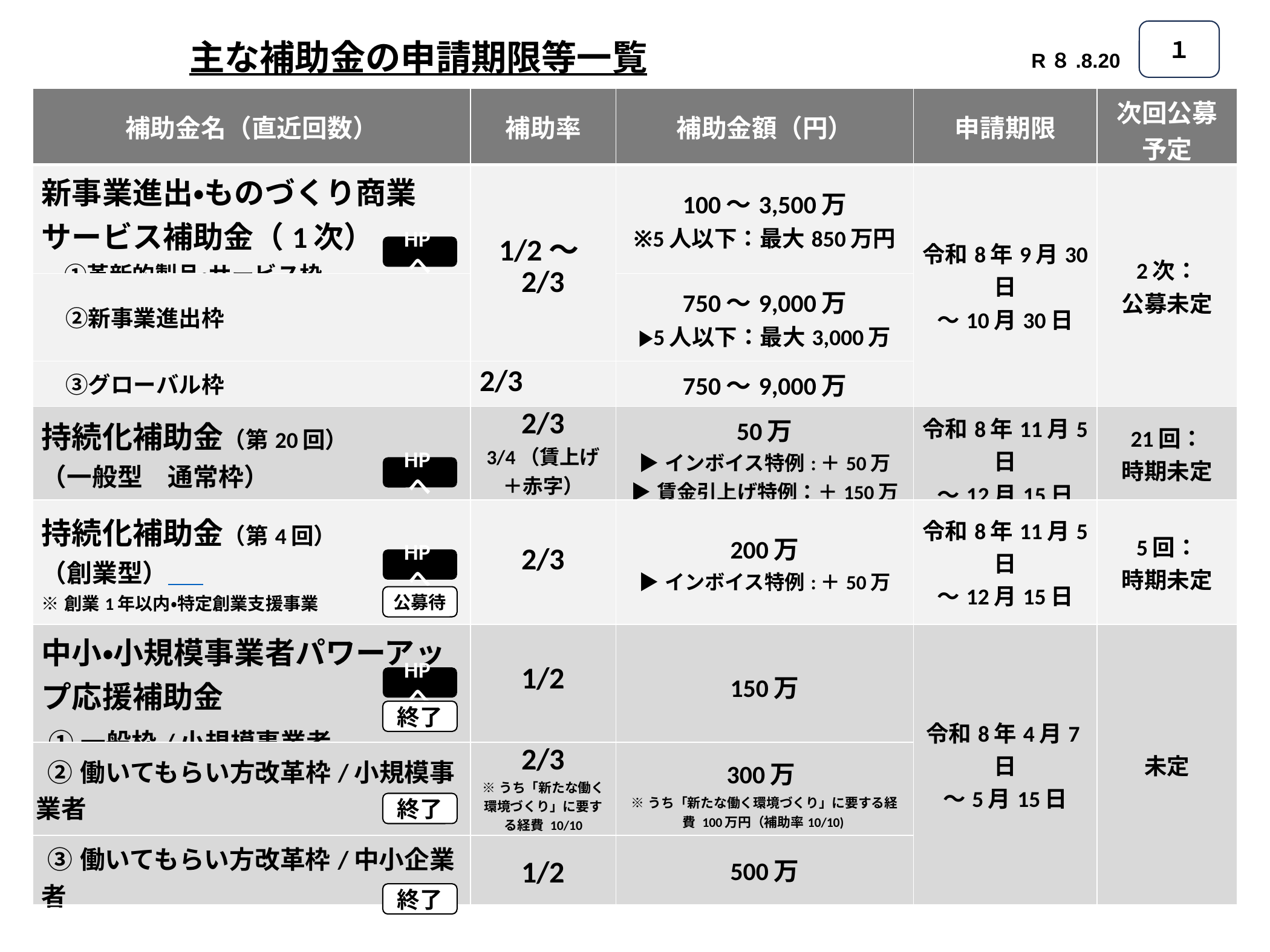

１
主な補助金の申請期限等一覧
R８.8.20
| 補助金名（直近回数） | 補助率 | 補助金額（円） | 申請期限 | 次回公募予定 |
| --- | --- | --- | --- | --- |
| 新事業進出・ものづくり商業サービス補助金（1次） 　①革新的製品・サービス枠 | 1/2～2/3 | 100～3,500万 ※5人以下：最大850万円 | 令和8年9月30日 ～10月30日 | 2次： 公募未定 |
| ②新事業進出枠 |  | 750～9,000万 ▶5人以下：最大3,000万 |  |  |
| ③グローバル枠 | 2/3 | 750～9,000万 |  |  |
| 持続化補助金（第20回） （一般型　通常枠） | 2/3 3/4（賃上げ＋赤字） | 50万 ▶インボイス特例:＋50万 ▶賃金引上げ特例：＋150万 | 令和8年11月5日 ～12月15日 | 21回： 時期未定 |
| 持続化補助金（第4回） （創業型）　　 ※創業1年以内・特定創業支援事業 | 2/3 | 200万 ▶インボイス特例:＋50万 | 令和8年11月5日 ～12月15日 | 5回： 時期未定 |
| 中小・小規模事業者パワーアップ応援補助金 ①一般枠/小規模事業者 | 1/2 | 150万 | 令和8年4月7日 ～5月15日 | 未定 |
| ②働いてもらい方改革枠/小規模事業者 | 2/3 ※うち「新たな働く環境づくり」に要する経費 10/10 | 300万 ※うち「新たな働く環境づくり」に要する経費 100万円（補助率10/10) |  |  |
| ③働いてもらい方改革枠/中小企業者 | 1/2 | 500万 |  |  |
HPへ
HPへ
HPへ
公募待
HPへ
終了
終了
終了